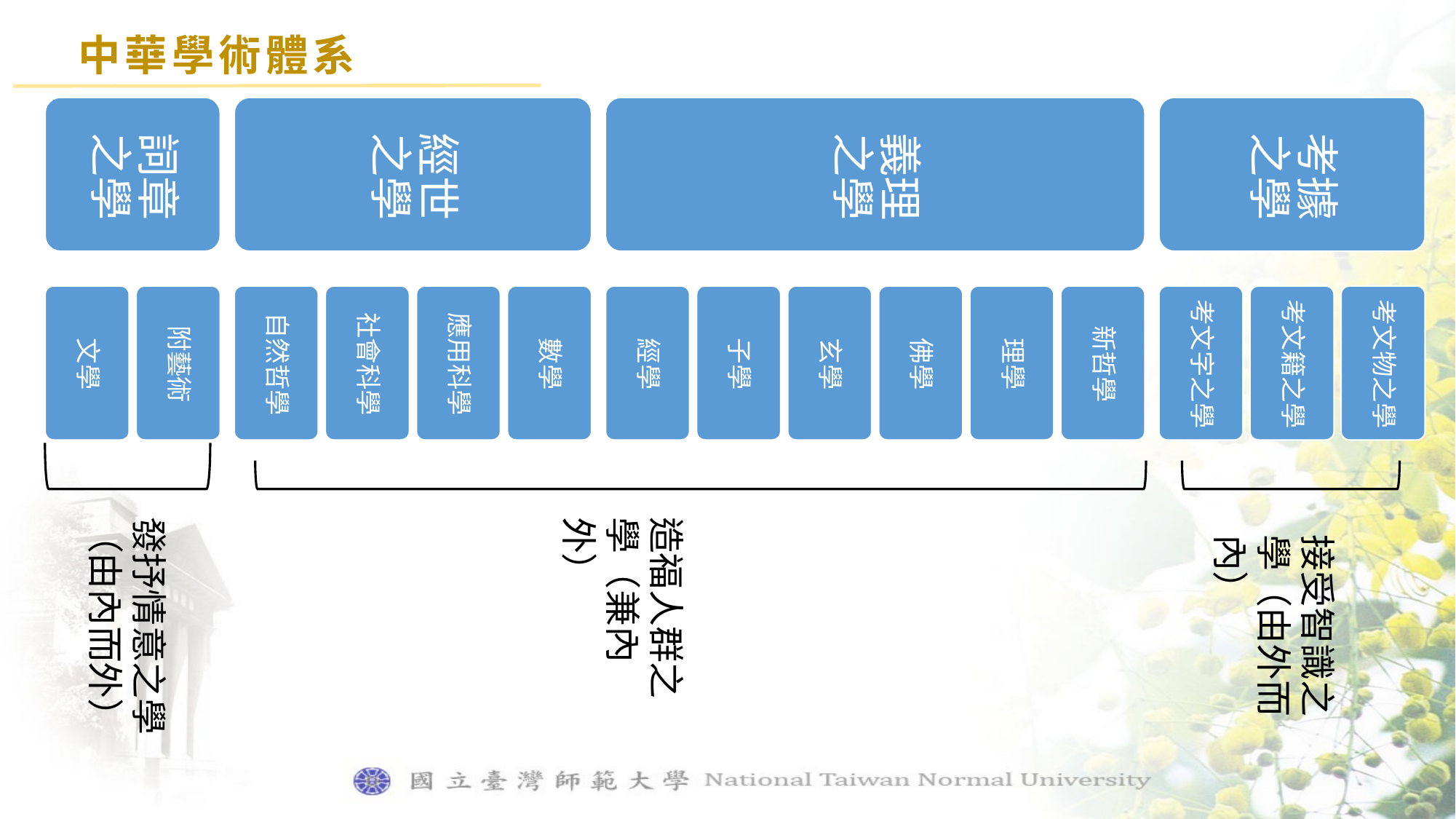

中華學術體系

詞章之學
文學
附藝術
經世之學
自然哲學
社會科學
應用科學
數學
義理之學
經學
子學
玄學
佛學
理學
新哲學
考據之學
考文字之學
考文籍之學
考文物之學

發抒情意之學（由內而外）
造福人群之學（兼內外）
接受智識之學（由外而內）